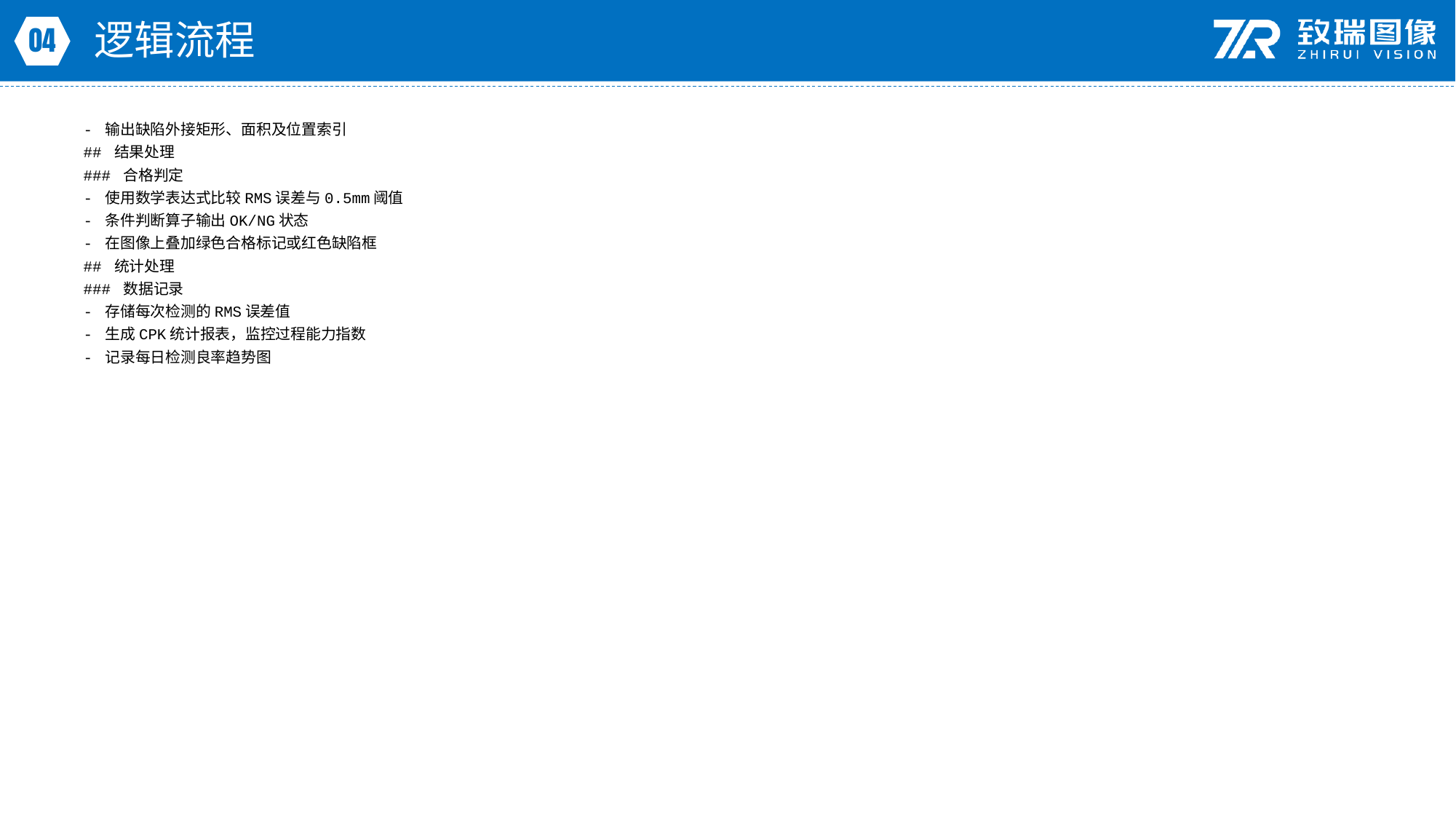

逻辑流程
04

- 输出缺陷外接矩形、面积及位置索引
## 结果处理
### 合格判定
- 使用数学表达式比较RMS误差与0.5mm阈值
- 条件判断算子输出OK/NG状态
- 在图像上叠加绿色合格标记或红色缺陷框
## 统计处理
### 数据记录
- 存储每次检测的RMS误差值
- 生成CPK统计报表，监控过程能力指数
- 记录每日检测良率趋势图